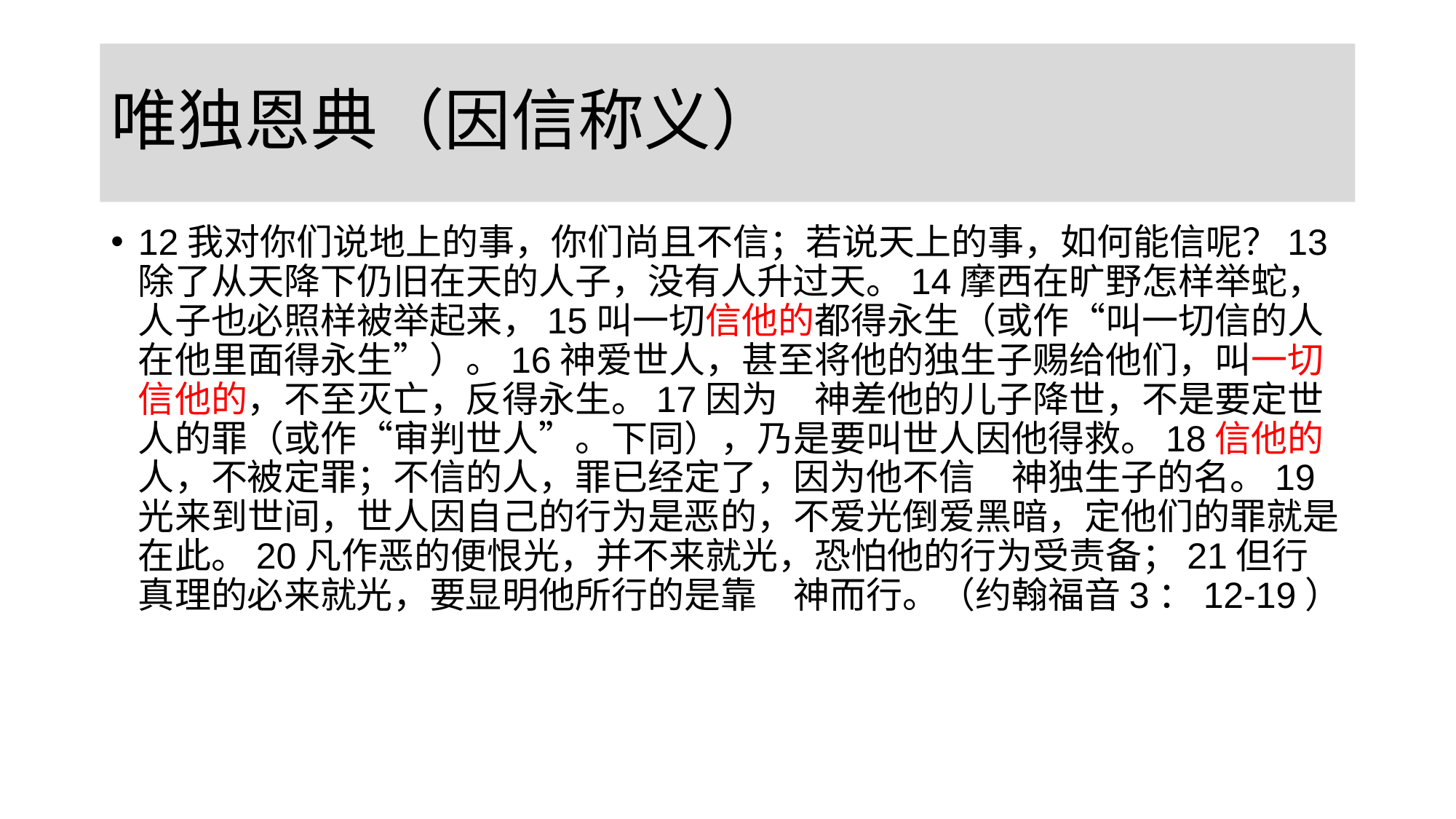

# 唯独恩典（因信称义）
12我对你们说地上的事，你们尚且不信；若说天上的事，如何能信呢？13除了从天降下仍旧在天的人子，没有人升过天。14摩西在旷野怎样举蛇，人子也必照样被举起来，15叫一切信他的都得永生（或作“叫一切信的人在他里面得永生”）。16神爱世人，甚至将他的独生子赐给他们，叫一切信他的，不至灭亡，反得永生。17因为　神差他的儿子降世，不是要定世人的罪（或作“审判世人”。下同），乃是要叫世人因他得救。18信他的人，不被定罪；不信的人，罪已经定了，因为他不信　神独生子的名。19光来到世间，世人因自己的行为是恶的，不爱光倒爱黑暗，定他们的罪就是在此。20凡作恶的便恨光，并不来就光，恐怕他的行为受责备；21但行真理的必来就光，要显明他所行的是靠　神而行。（约翰福音3：12-19）